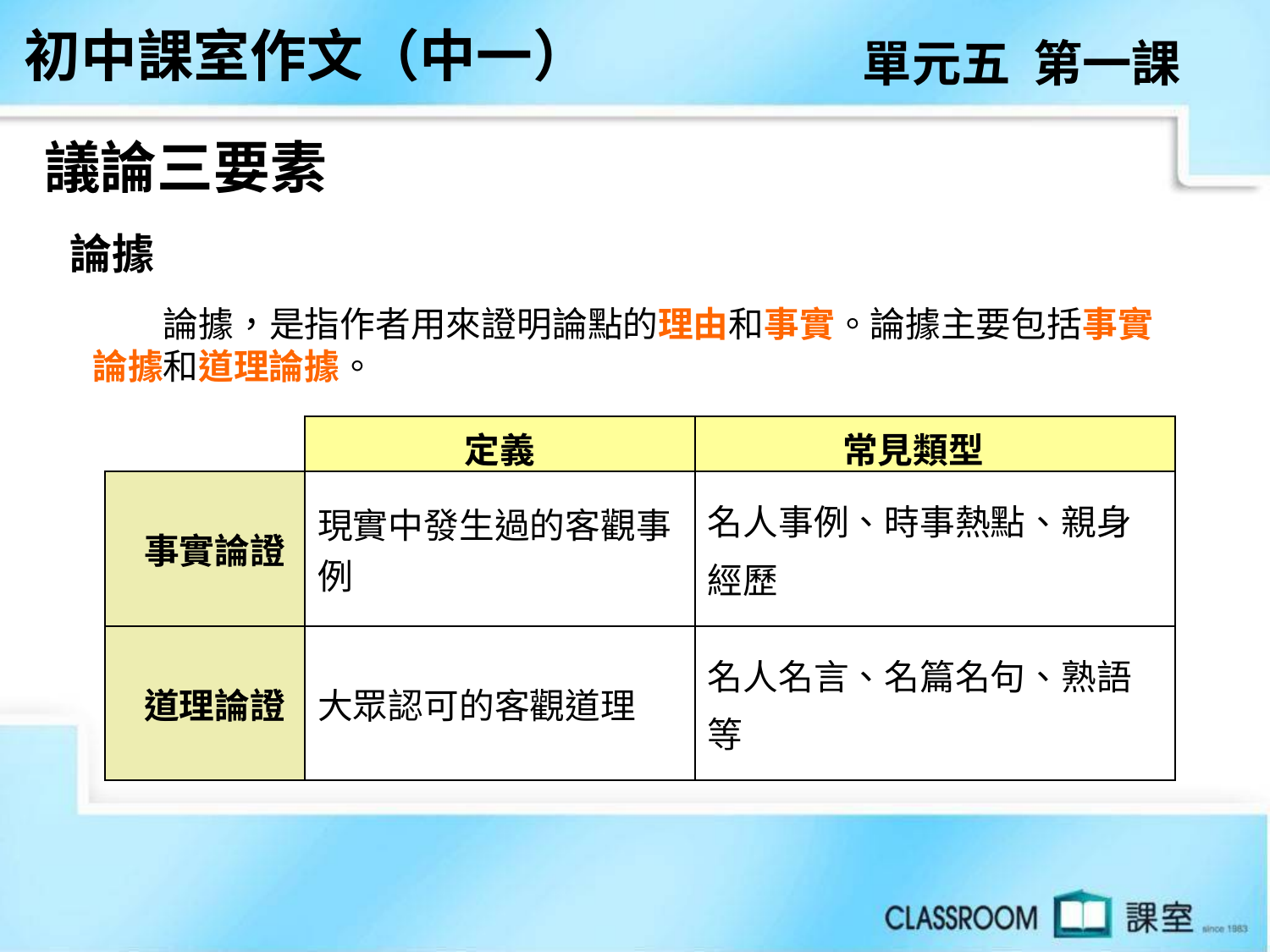

初中課室作文（中一）
單元五  第一課
議論三要素
 論據
　　論據，是指作者用來證明論點的理由和事實。論據主要包括事實論據和道理論據。
|  | 定義 | 常見類型 |
| --- | --- | --- |
| 事實論證 | 現實中發生過的客觀事例 | 名人事例、時事熱點、親身 經歷 |
| 道理論證 | 大眾認可的客觀道理 | 名人名言、名篇名句、熟語 等 |